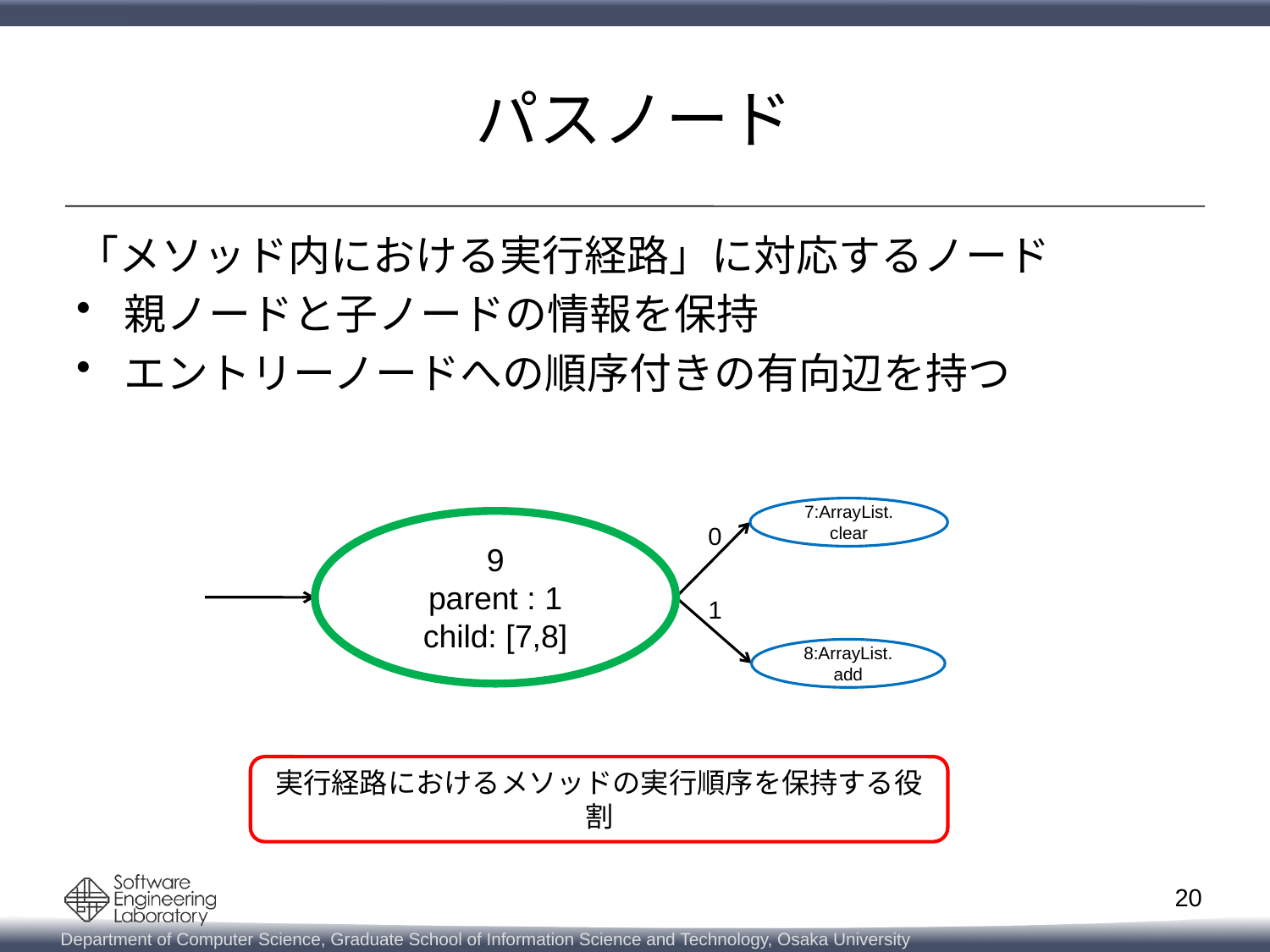

# パスノード
「メソッド内における実行経路」に対応するノード
親ノードと子ノードの情報を保持
エントリーノードへの順序付きの有向辺を持つ

7:ArrayList.
clear
9
parent : 1
child: [7,8]
0
1
8:ArrayList.
add
実行経路におけるメソッドの実行順序を保持する役割
20